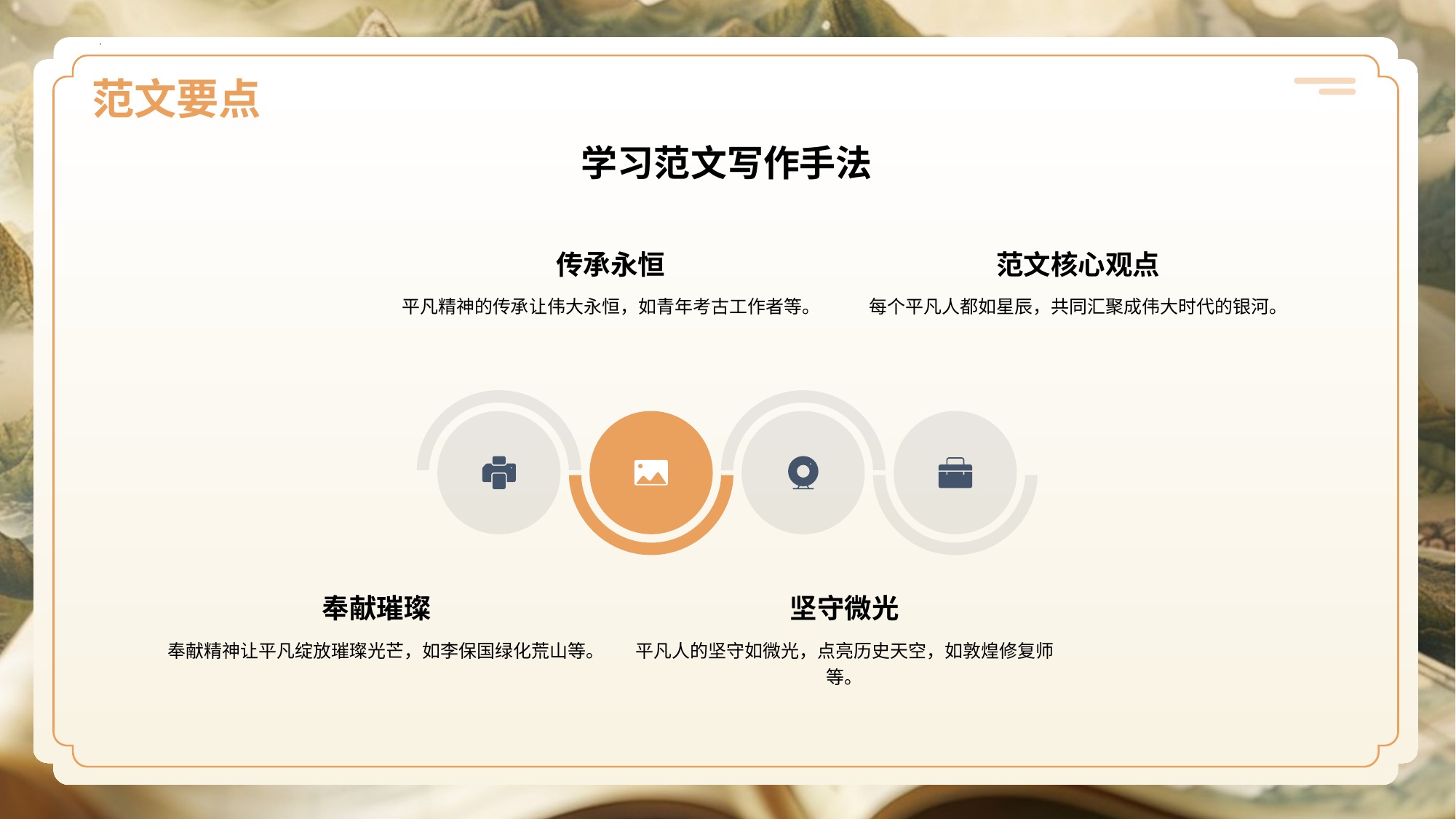

# 范文要点
学习范文写作手法
传承永恒
平凡精神的传承让伟大永恒，如青年考古工作者等。

范文核心观点
每个平凡人都如星辰，共同汇聚成伟大时代的银河。

奉献璀璨
奉献精神让平凡绽放璀璨光芒，如李保国绿化荒山等。

坚守微光
平凡人的坚守如微光，点亮历史天空，如敦煌修复师等。